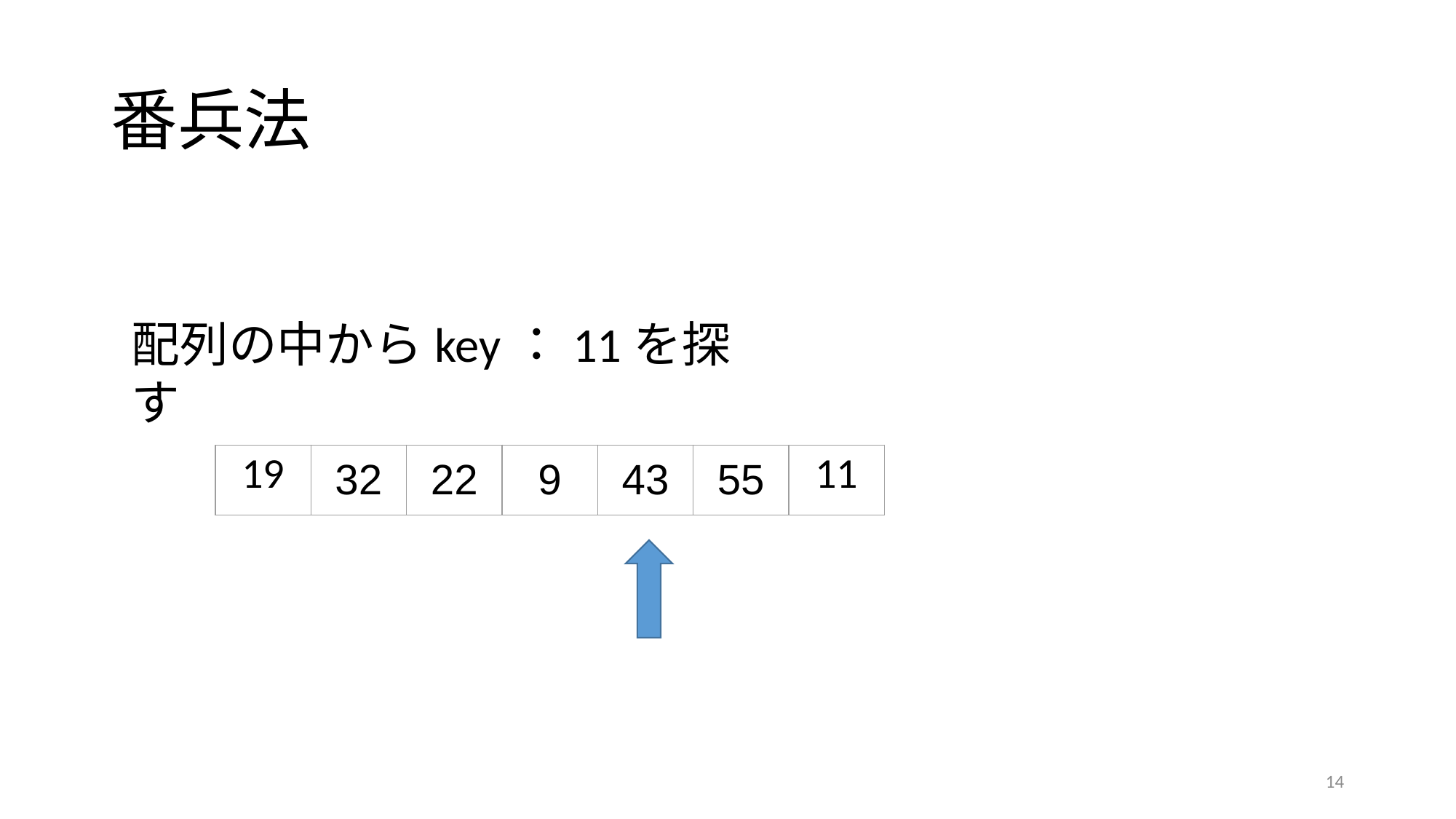

# 番兵法
配列の中からkey：11を探す
| 19 | 32 | 22 | 9 | 43 | 55 | 11 |
| --- | --- | --- | --- | --- | --- | --- |

14